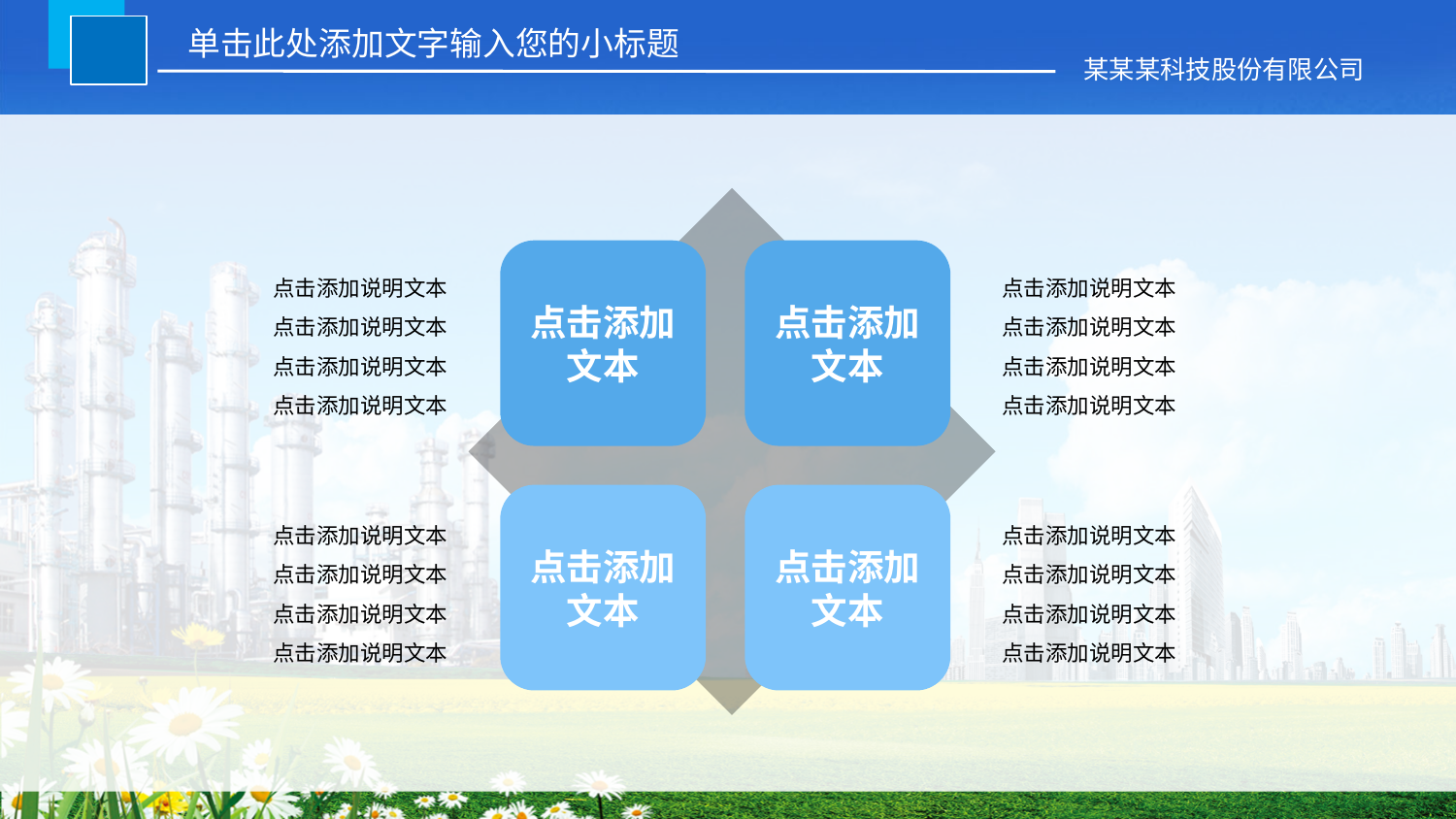

单击此处添加文字输入您的小标题
某某某科技股份有限公司

点击添加
文本
点击添加
文本
点击添加说明文本
点击添加说明文本
点击添加说明文本
点击添加说明文本
点击添加说明文本
点击添加说明文本
点击添加说明文本
点击添加说明文本
点击添加
文本
点击添加
文本
点击添加说明文本
点击添加说明文本
点击添加说明文本
点击添加说明文本
点击添加说明文本
点击添加说明文本
点击添加说明文本
点击添加说明文本